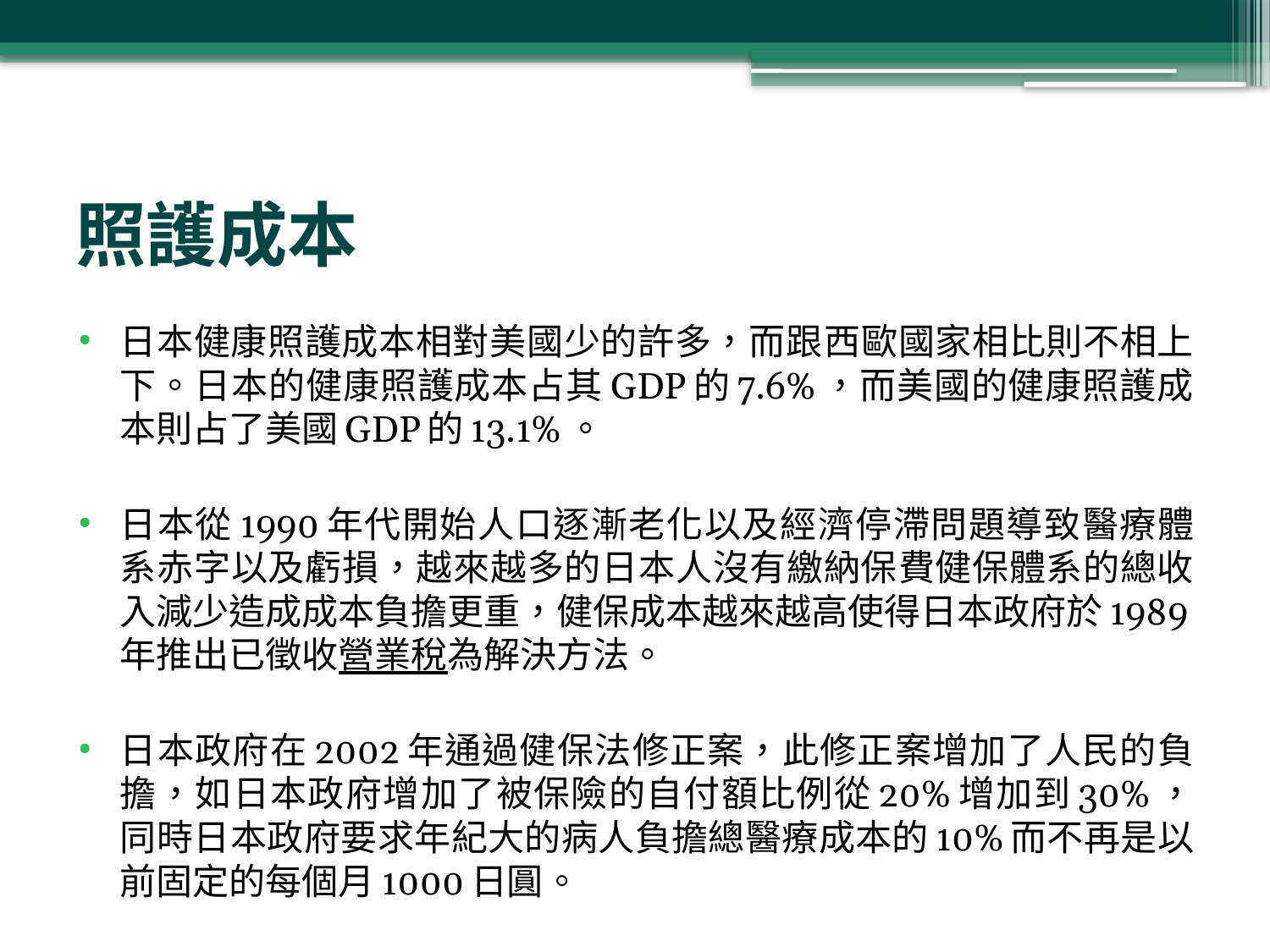

# 照護成本
日本健康照護成本相對美國少的許多，而跟西歐國家相比則不相上下。日本的健康照護成本占其GDP的7.6%，而美國的健康照護成本則占了美國GDP的13.1%。

日本從1990年代開始人口逐漸老化以及經濟停滯問題導致醫療體系赤字以及虧損，越來越多的日本人沒有繳納保費健保體系的總收入減少造成成本負擔更重，健保成本越來越高使得日本政府於1989年推出已徵收營業稅為解決方法。

日本政府在2002年通過健保法修正案，此修正案增加了人民的負擔，如日本政府增加了被保險的自付額比例從20%增加到30%，同時日本政府要求年紀大的病人負擔總醫療成本的10%而不再是以前固定的每個月1000日圓。